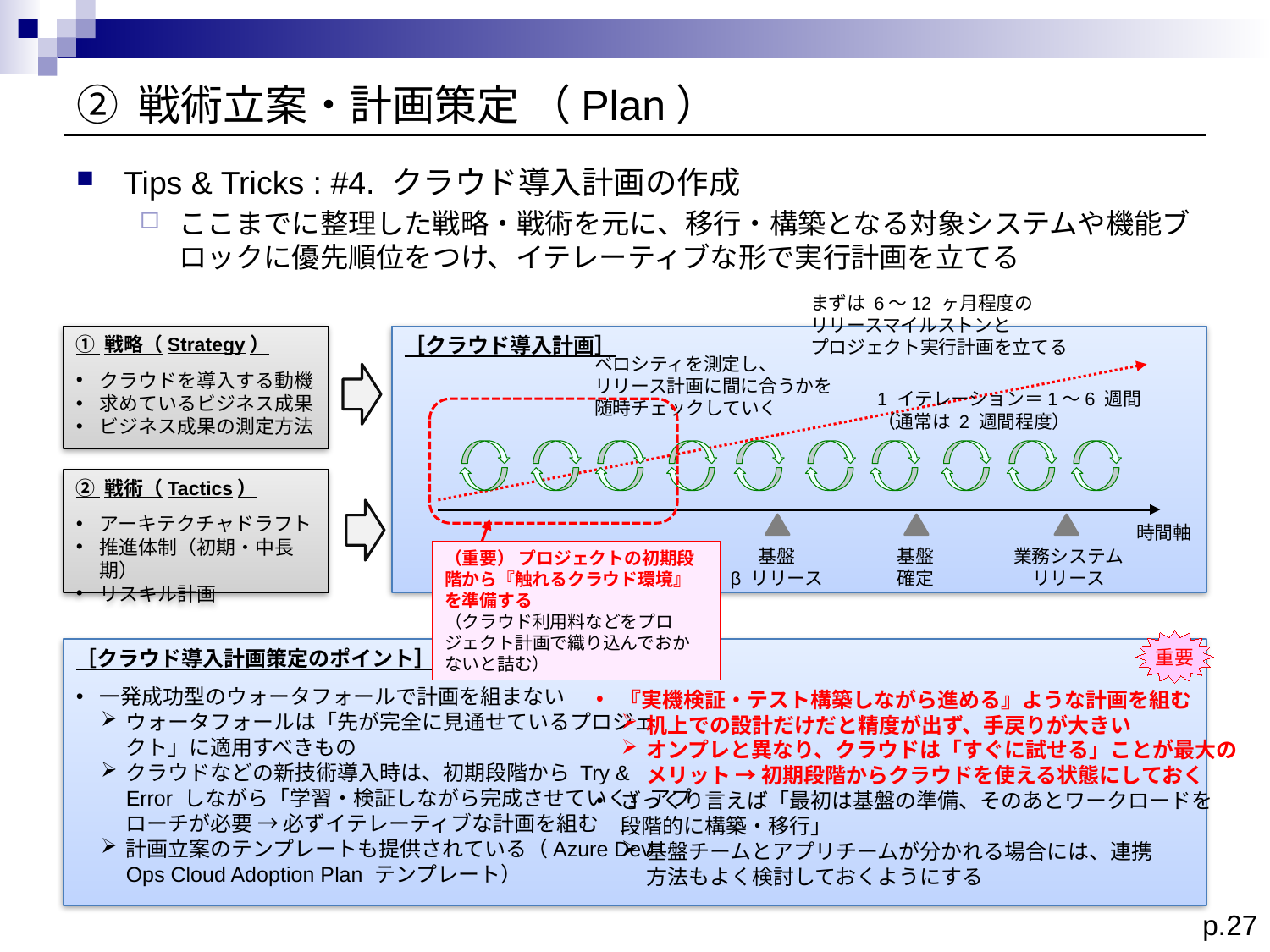

# ② 戦術立案・計画策定 （Plan）
Tips & Tricks : #4. クラウド導入計画の作成
ここまでに整理した戦略・戦術を元に、移行・構築となる対象システムや機能ブロックに優先順位をつけ、イテレーティブな形で実行計画を立てる

まずは 6～12 ヶ月程度の
リリースマイルストンと
プロジェクト実行計画を立てる
① 戦略（Strategy）

クラウドを導入する動機
求めているビジネス成果
ビジネス成果の測定方法
［クラウド導入計画］

ベロシティを測定し、
リリース計画に間に合うかを
随時チェックしていく

1 イテレーション＝1～6 週間
（通常は 2 週間程度）

② 戦術（Tactics）

アーキテクチャドラフト
推進体制（初期・中長期）
リスキル計画

時間軸
基盤
β リリース
基盤
確定
業務システム
リリース
（重要） プロジェクトの初期段階から『触れるクラウド環境』を準備する
（クラウド利用料などをプロジェクト計画で織り込んでおかないと詰む）
重要
［クラウド導入計画策定のポイント］

一発成功型のウォータフォールで計画を組まない
ウォータフォールは「先が完全に見通せているプロジェ
クト」に適用すべきもの
クラウドなどの新技術導入時は、初期段階から Try &
Error しながら「学習・検証しながら完成させていく」アプ
ローチが必要 → 必ずイテレーティブな計画を組む
計画立案のテンプレートも提供されている（Azure Dev
Ops Cloud Adoption Plan テンプレート）

『実機検証・テスト構築しながら進める』ような計画を組む
机上での設計だけだと精度が出ず、手戻りが大きい
オンプレと異なり、クラウドは「すぐに試せる」ことが最大の
メリット → 初期段階からクラウドを使える状態にしておく
ざっくり言えば「最初は基盤の準備、そのあとワークロードを
段階的に構築・移行」
基盤チームとアプリチームが分かれる場合には、連携
方法もよく検討しておくようにする